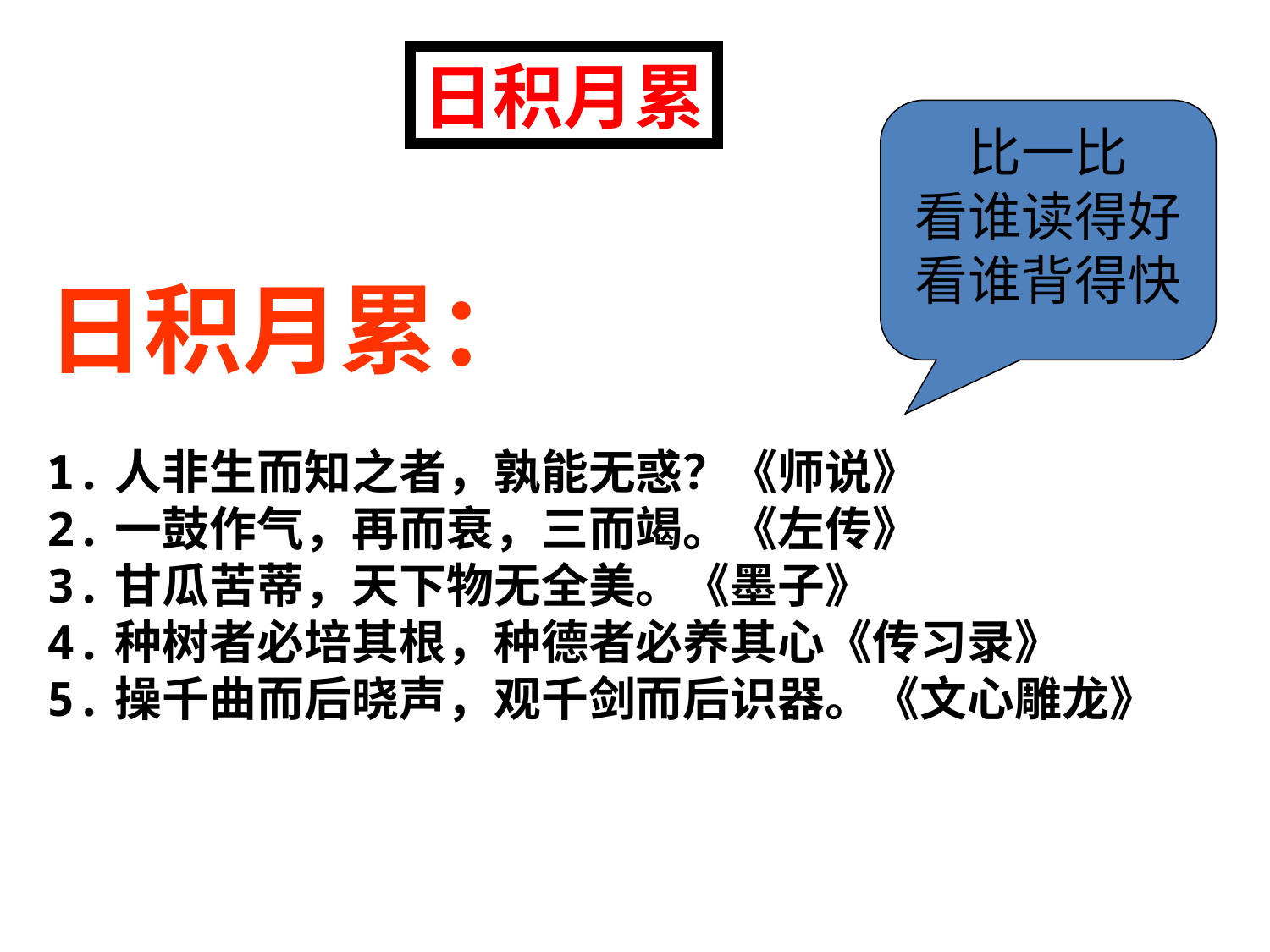

日积月累
比一比
看谁读得好
看谁背得快
日积月累：

1.人非生而知之者，孰能无惑？《师说》
2.一鼓作气，再而衰，三而竭。《左传》
3.甘瓜苦蒂，天下物无全美。《墨子》
4.种树者必培其根，种德者必养其心《传习录》
5.操千曲而后晓声，观千剑而后识器。《文心雕龙》